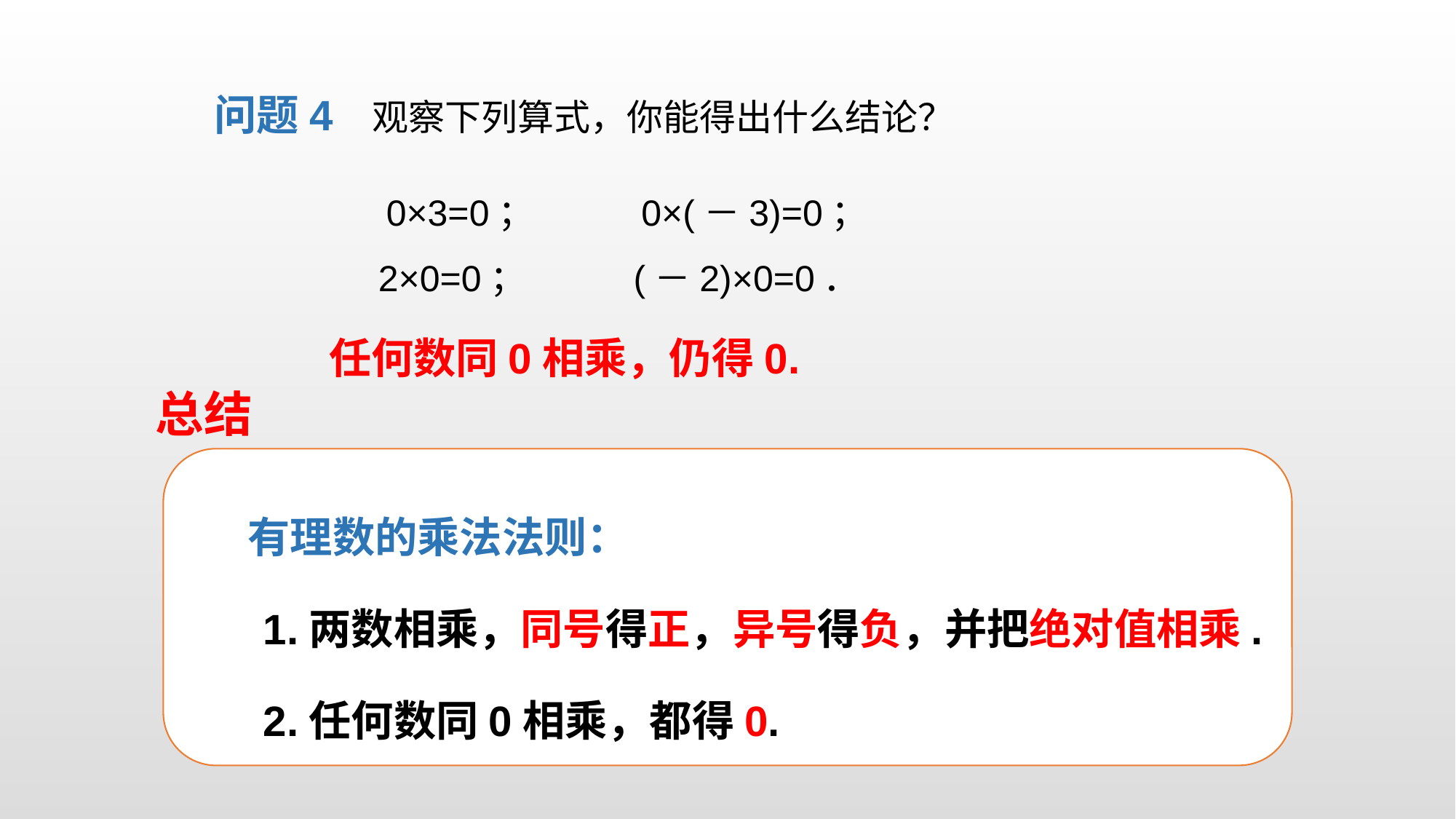

问题4   观察下列算式，你能得出什么结论？
0×3=0；            0×(－3)=0；
     2×0=0；            (－2)×0=0．
任何数同0相乘，仍得0.
总结
     有理数的乘法法则：
1.两数相乘，同号得正，异号得负，并把绝对值相乘.
2.任何数同0相乘，都得0.